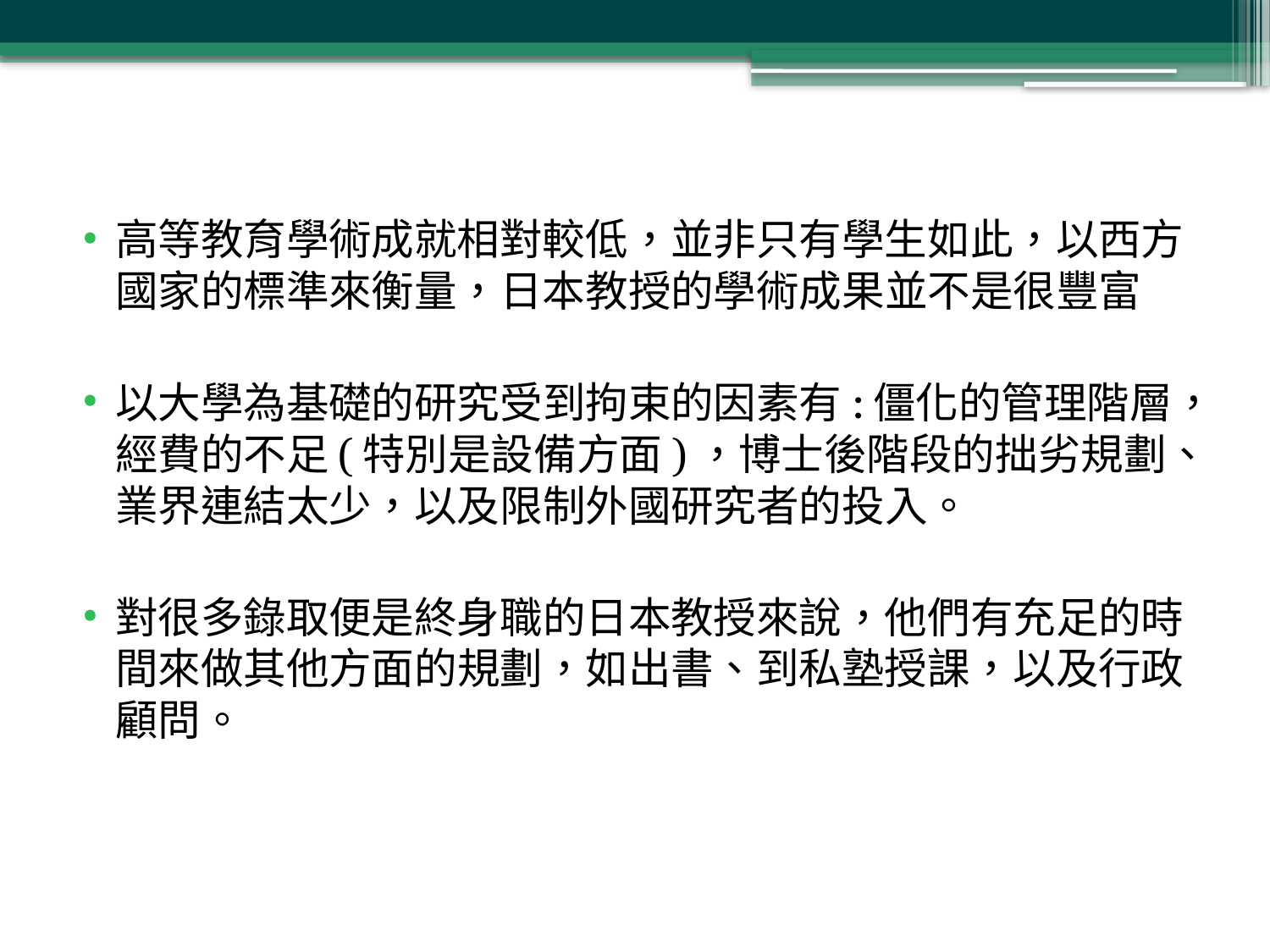

#
高等教育學術成就相對較低，並非只有學生如此，以西方國家的標準來衡量，日本教授的學術成果並不是很豐富

以大學為基礎的研究受到拘束的因素有:僵化的管理階層，經費的不足(特別是設備方面)，博士後階段的拙劣規劃、業界連結太少，以及限制外國研究者的投入。

對很多錄取便是終身職的日本教授來說，他們有充足的時間來做其他方面的規劃，如出書、到私塾授課，以及行政顧問。